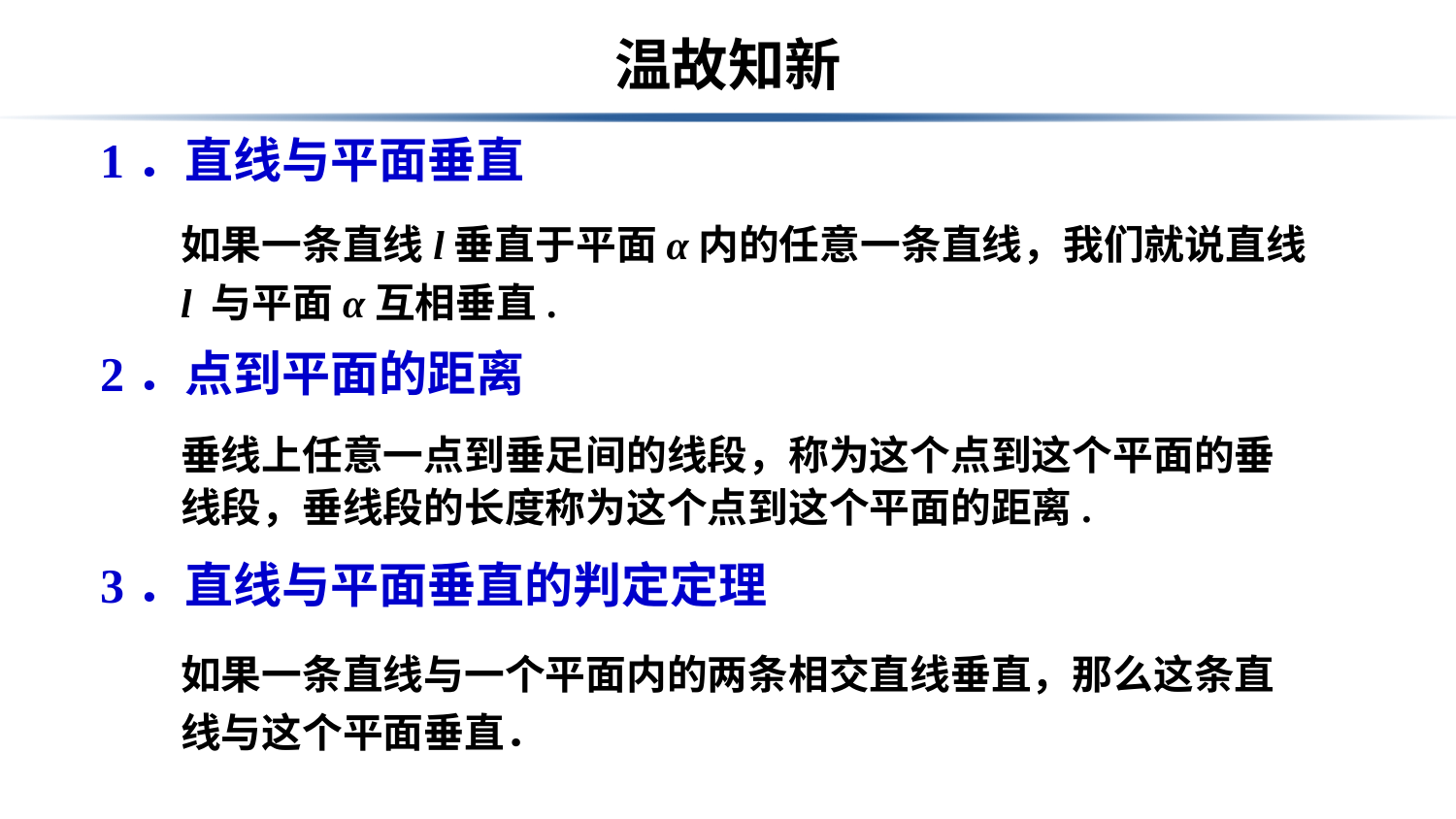

# 温故知新
1．直线与平面垂直
如果一条直线l垂直于平面α内的任意一条直线，我们就说直线 l 与平面α互相垂直.
2．点到平面的距离
垂线上任意一点到垂足间的线段，称为这个点到这个平面的垂线段，垂线段的长度称为这个点到这个平面的距离.
3．直线与平面垂直的判定定理
如果一条直线与一个平面内的两条相交直线垂直，那么这条直线与这个平面垂直．